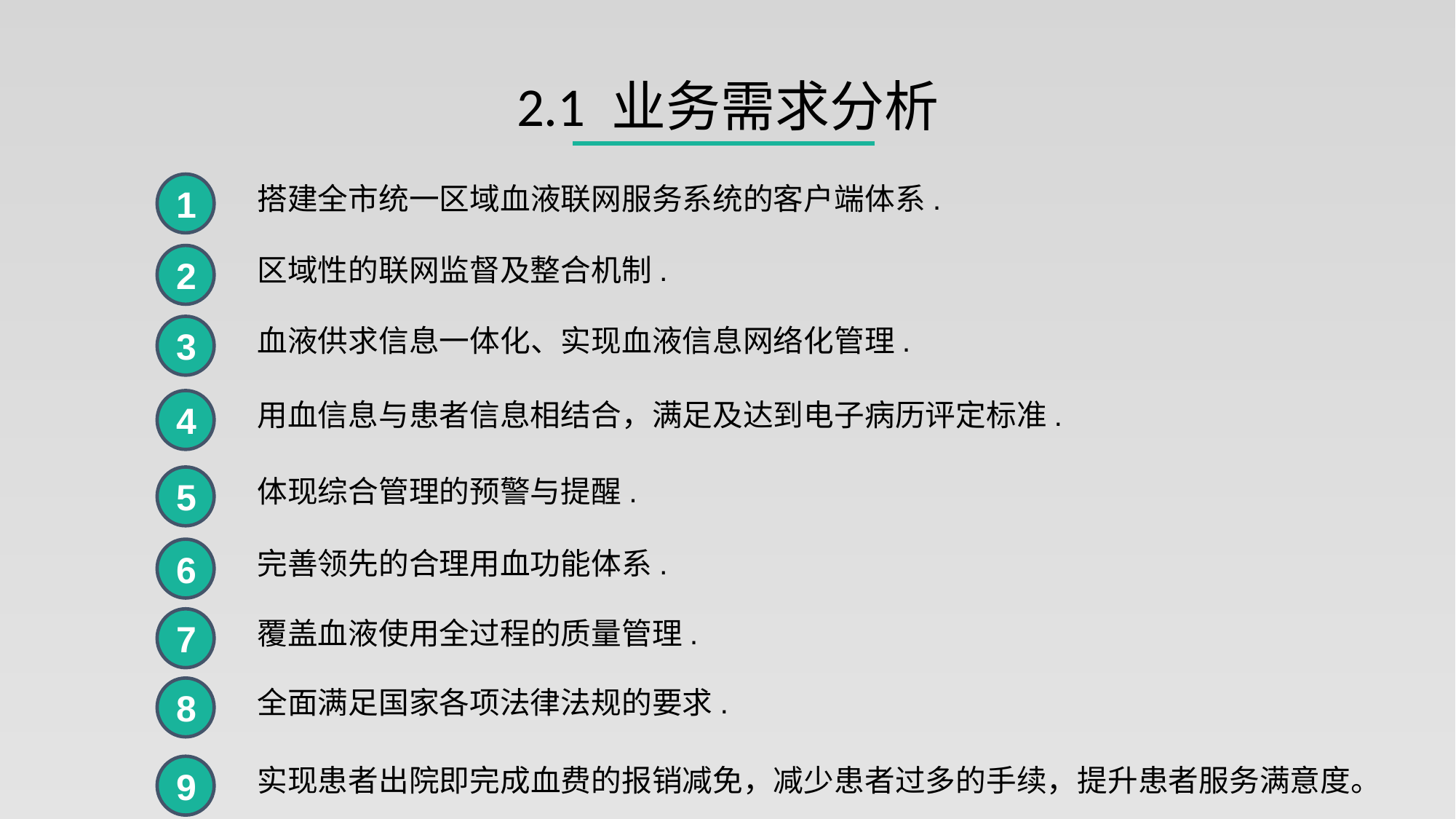

2.1 业务需求分析
1
搭建全市统一区域血液联网服务系统的客户端体系.
e7d195523061f1c021b92b3d25e54ab5e788c0576048880950C3AFFA1066A7153250F1349197BA8C5246BA9D557EC0274B8DA272D2431748978789E76D2CD7D1F11E7447C1D163F5D9CA1CD35DC7B6F05A820A97FDDF78B80358B1BA314023843540A85D6581570D3EB088FBA6B622EE6C196B4874584B4A7E669EF76F69533046BFB3103530D3171620163FD1EDF4A5
2
区域性的联网监督及整合机制.
3
血液供求信息一体化、实现血液信息网络化管理.
4
用血信息与患者信息相结合，满足及达到电子病历评定标准.
5
体现综合管理的预警与提醒.
6
完善领先的合理用血功能体系.
7
覆盖血液使用全过程的质量管理.
8
全面满足国家各项法律法规的要求.
9
实现患者出院即完成血费的报销减免，减少患者过多的手续，提升患者服务满意度。